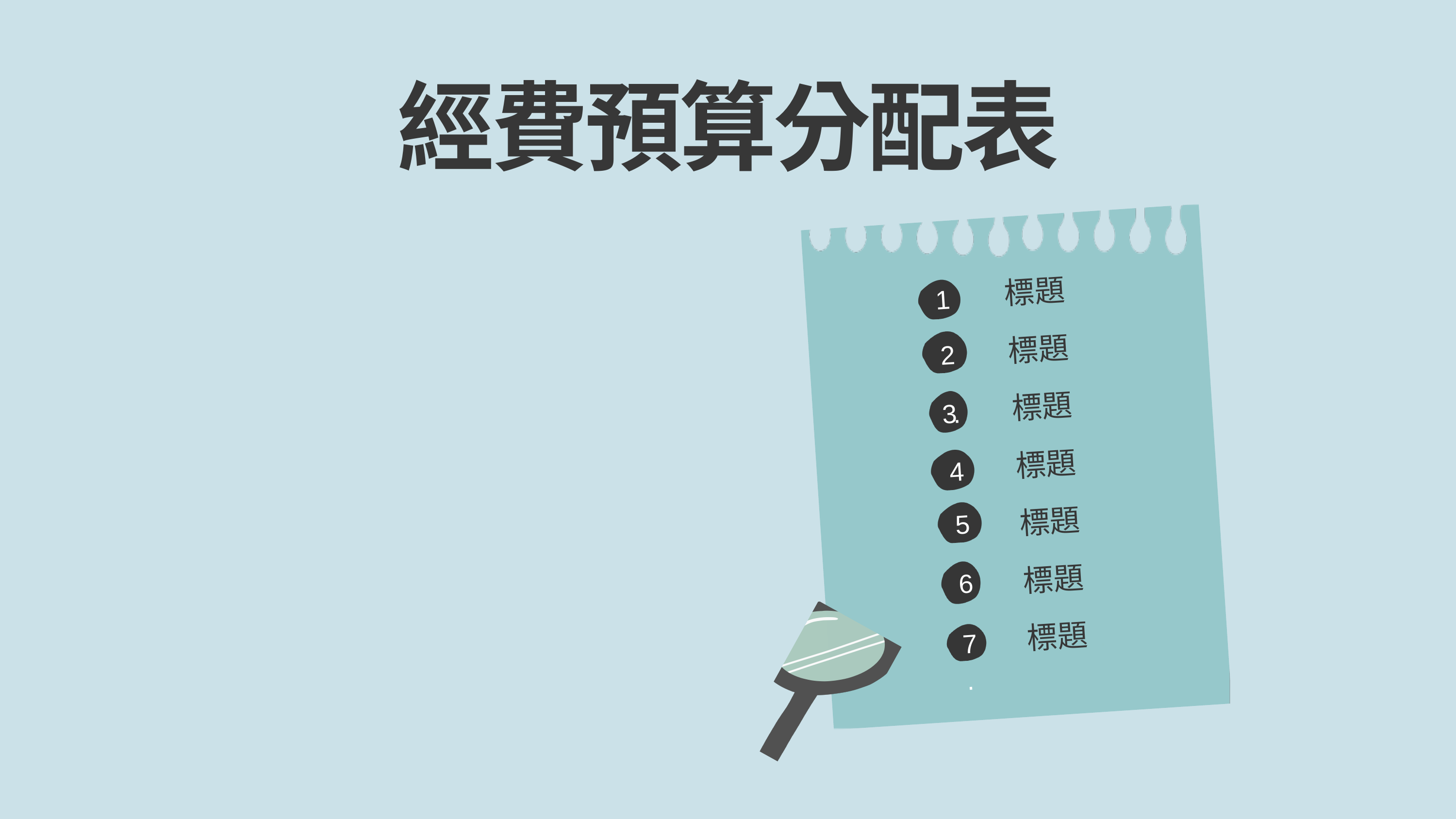

經費預算分配表
標題
標題
標題
標題
標題
標題
標題

1.

2.

3.

4.

5.

6.

7.